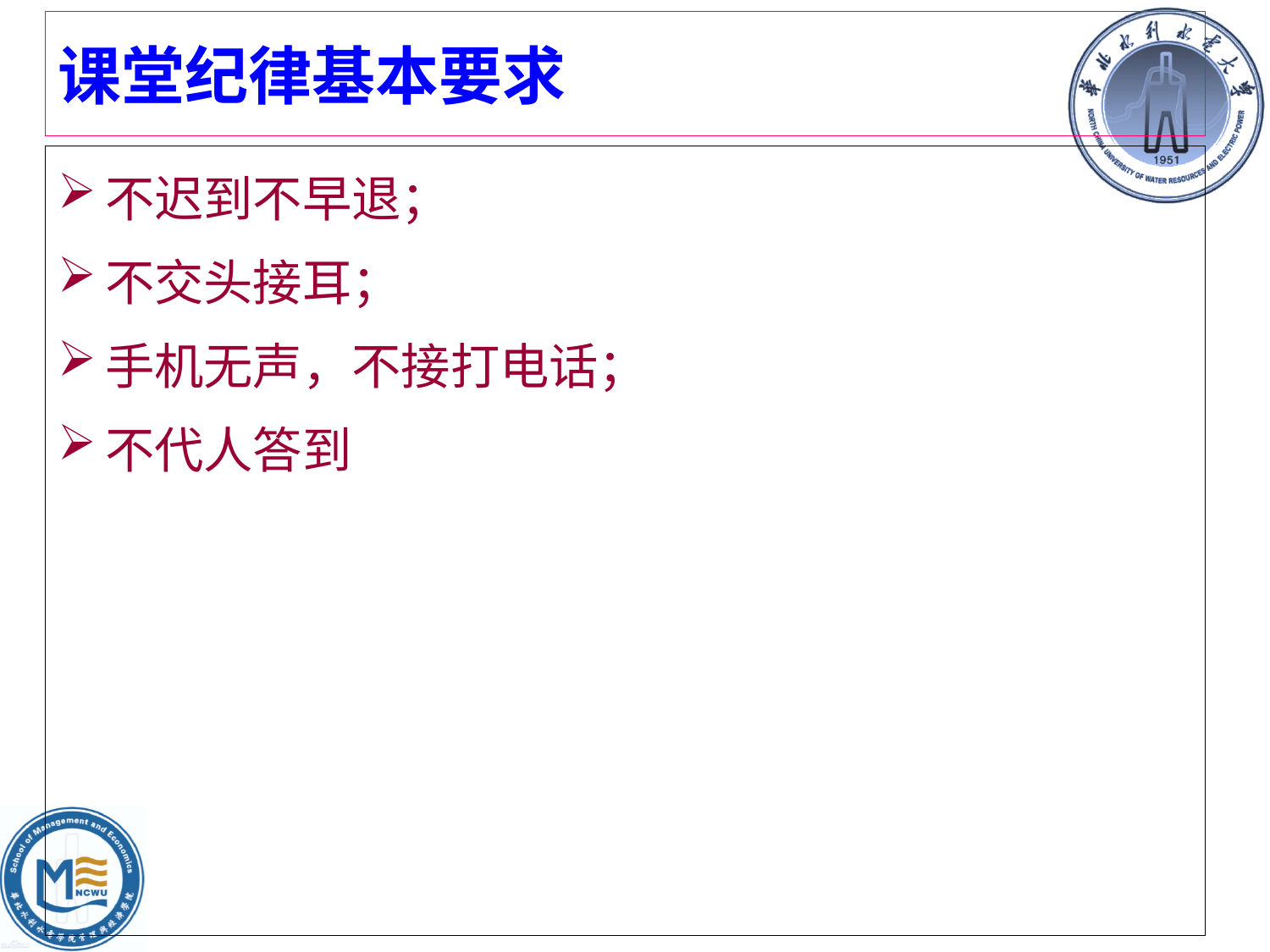

# 课堂纪律基本要求
不迟到不早退；
不交头接耳；
手机无声，不接打电话；
不代人答到